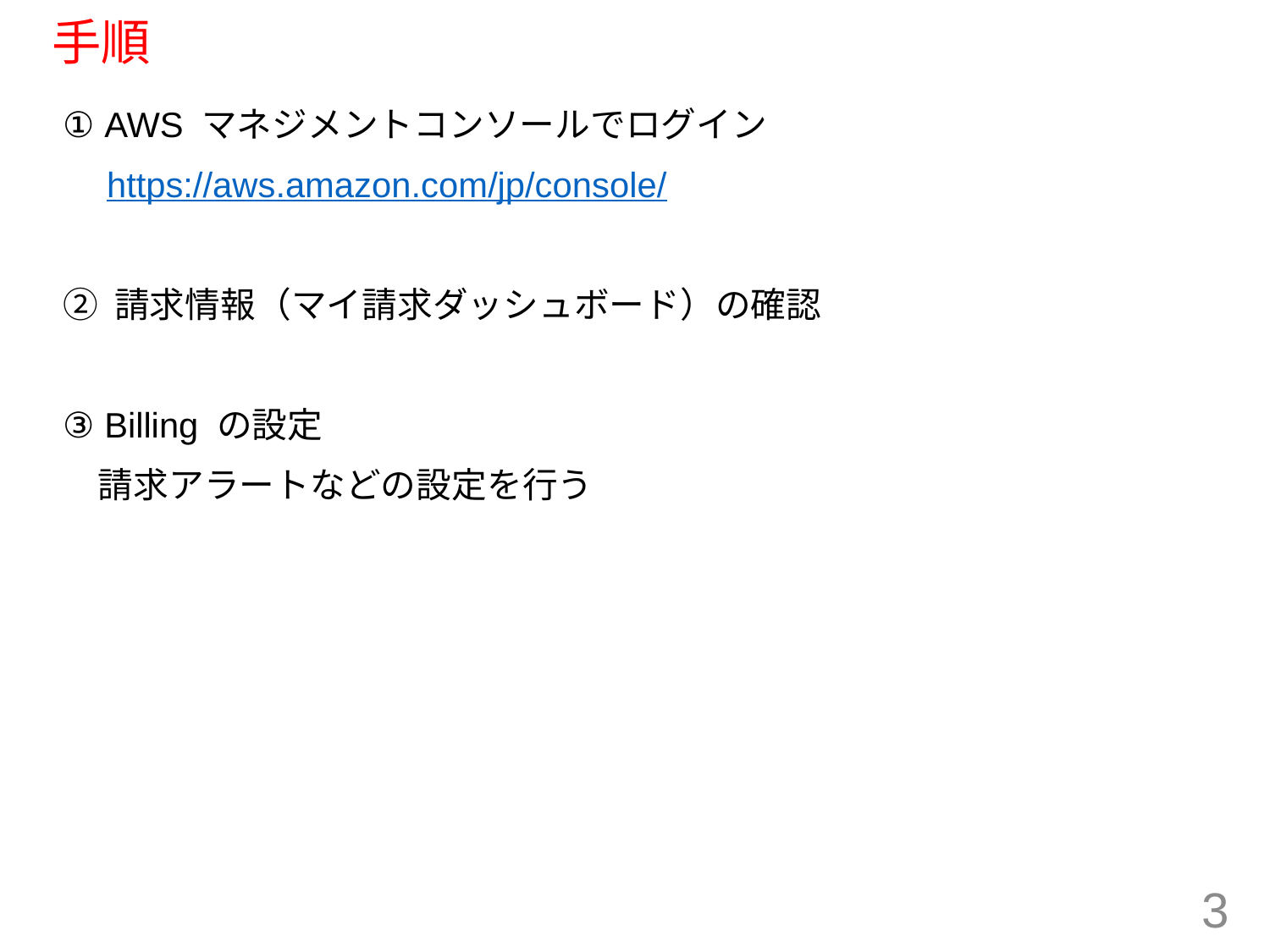

# 手順
① AWS マネジメントコンソールでログイン
　https://aws.amazon.com/jp/console/

② 請求情報（マイ請求ダッシュボード）の確認

③ Billing の設定
　請求アラートなどの設定を行う
3